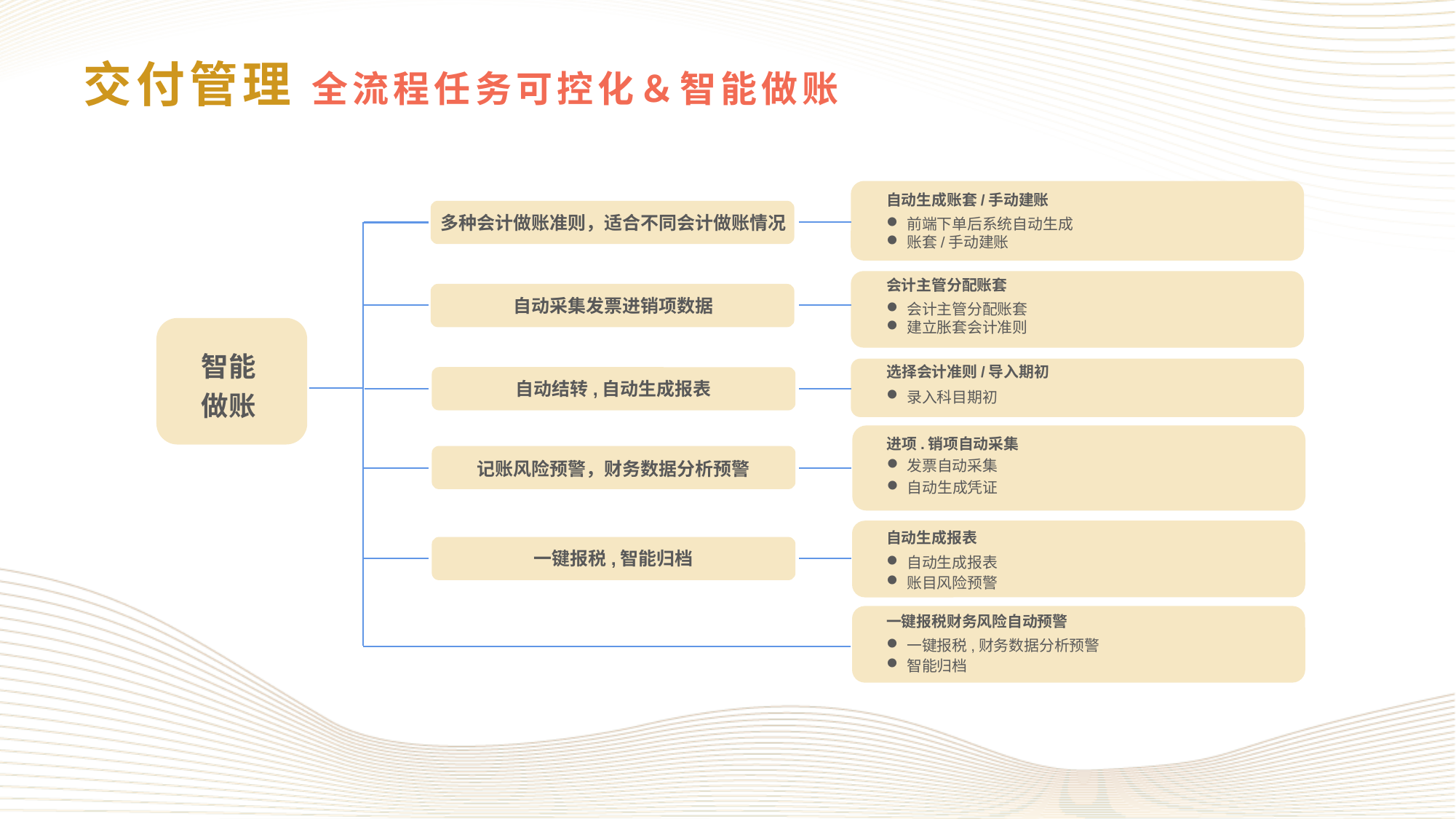

# 交付管理 全流程任务可控化＆智能做账

自动生成账套/手动建账

多种会计做账准则，适合不同会计做账情况
前端下单后系统自动生成
账套/手动建账
会计主管分配账套

自动采集发票进销项数据
会计主管分配账套
建立胀套会计准则

智能
做账
选择会计准则/导入期初

自动结转,自动生成报表
录入科目期初

进项.销项自动采集

记账风险预警，财务数据分析预警
发票自动采集
自动生成凭证

自动生成报表

一键报税,智能归档
自动生成报表
账目风险预警
一键报税财务风险自动预警

一键报税,财务数据分析预警
智能归档